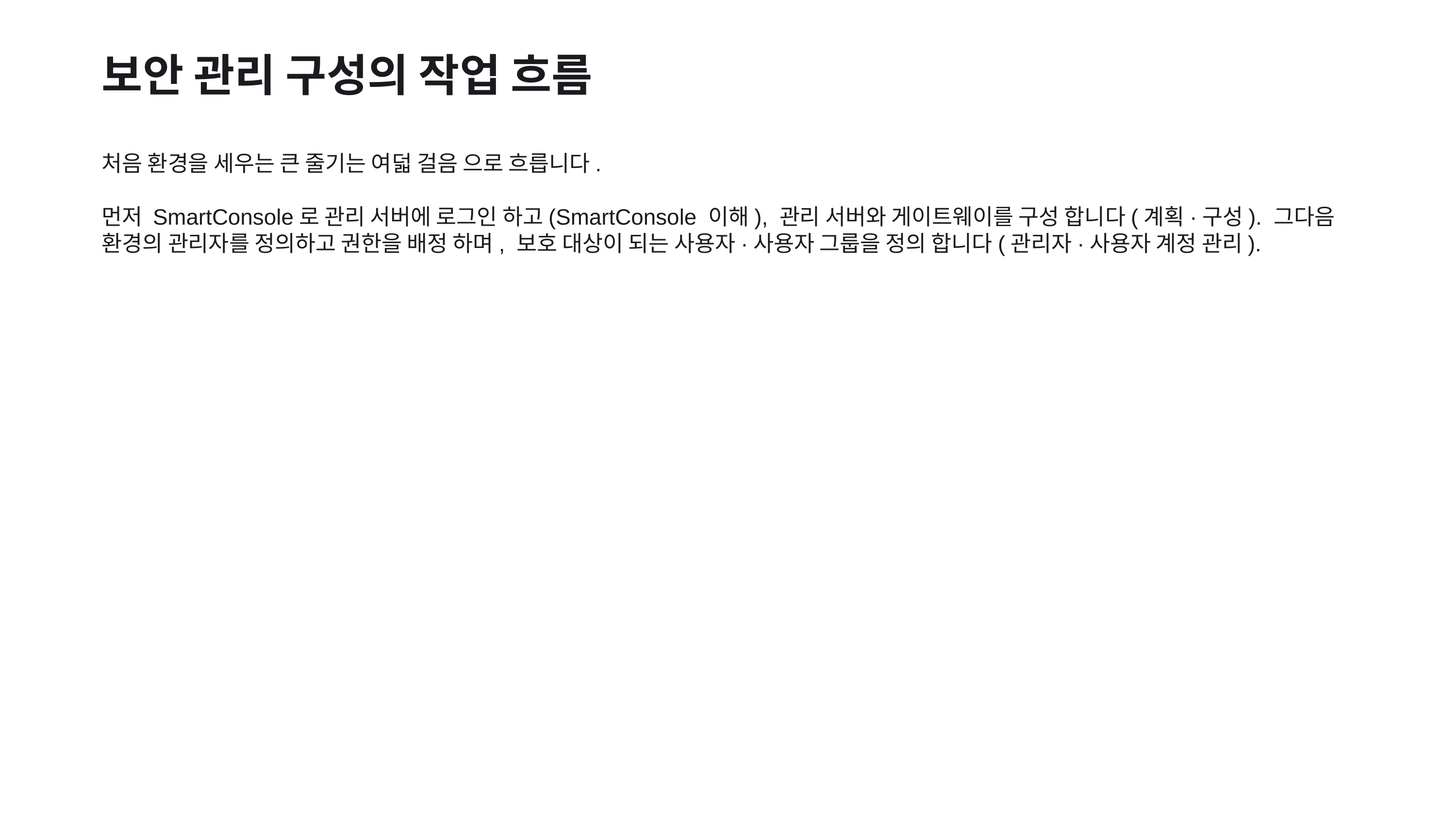

보안 관리 구성의 작업 흐름
처음 환경을 세우는 큰 줄기는 여덟 걸음 으로 흐릅니다.

먼저 SmartConsole로 관리 서버에 로그인 하고(SmartConsole 이해), 관리 서버와 게이트웨이를 구성 합니다(계획·구성). 그다음 환경의 관리자를 정의하고 권한을 배정 하며, 보호 대상이 되는 사용자·사용자 그룹을 정의 합니다(관리자·사용자 계정 관리).